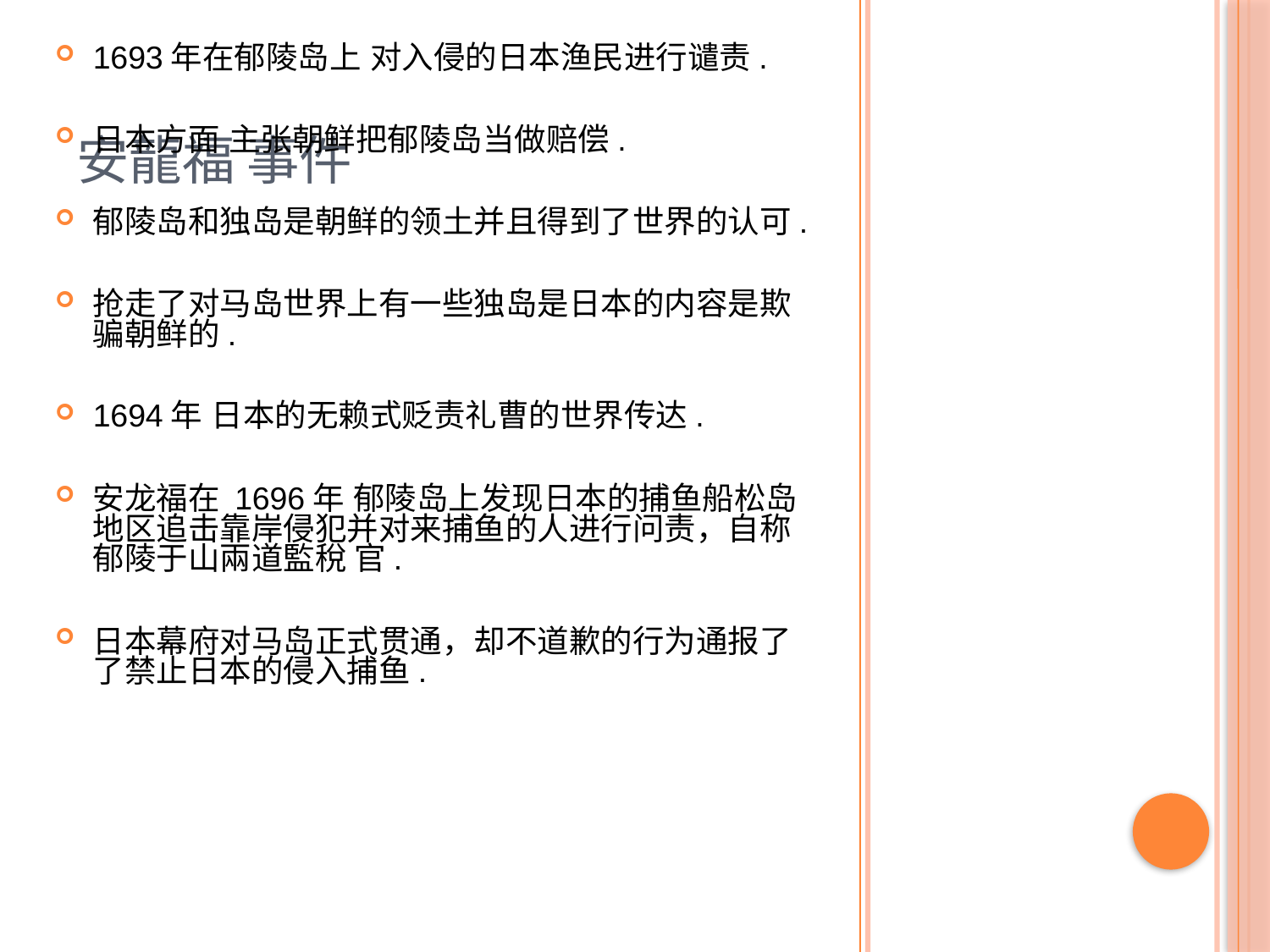

1693年在郁陵岛上 对入侵的日本渔民进行谴责.

日本方面 主张朝鲜把郁陵岛当做赔偿.

郁陵岛和独岛是朝鲜的领土并且得到了世界的认可.

抢走了对马岛世界上有一些独岛是日本的内容是欺骗朝鲜的.

1694年 日本的无赖式贬责礼曹的世界传达.

安龙福在 1696年 郁陵岛上发现日本的捕鱼船松岛地区追击靠岸侵犯并对来捕鱼的人进行问责，自称郁陵于山兩道監稅 官.

日本幕府对马岛正式贯通，却不道歉的行为通报了了禁止日本的侵入捕鱼.

# 安龍福 事件